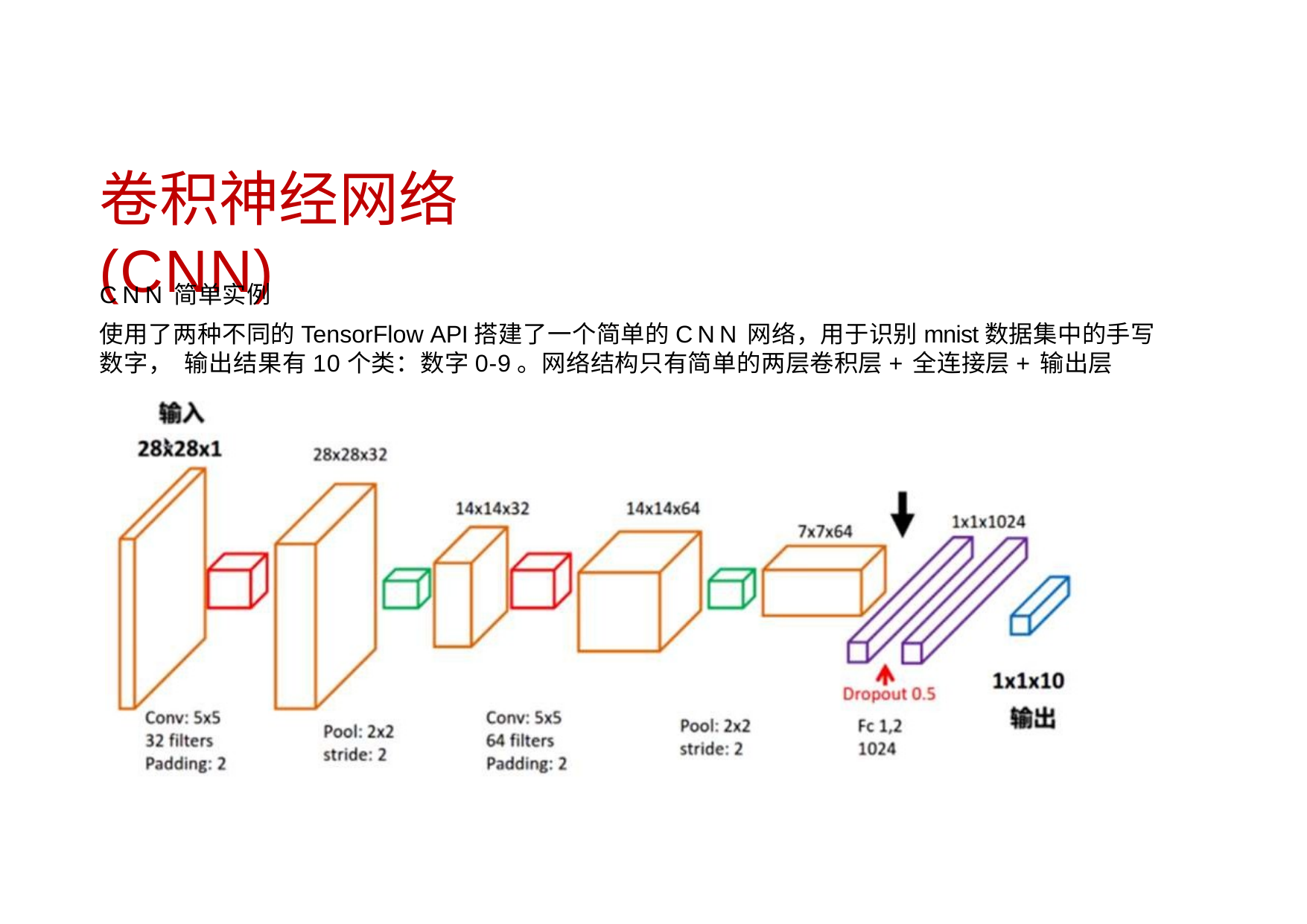

# 卷积神经网络(CNN)
CNN简单实例
使用了两种不同的TensorFlow API搭建了一个简单的CNN网络，用于识别mnist数据集中的手写数字，  输出结果有10个类：数字0-9。网络结构只有简单的两层卷积层+全连接层+输出层